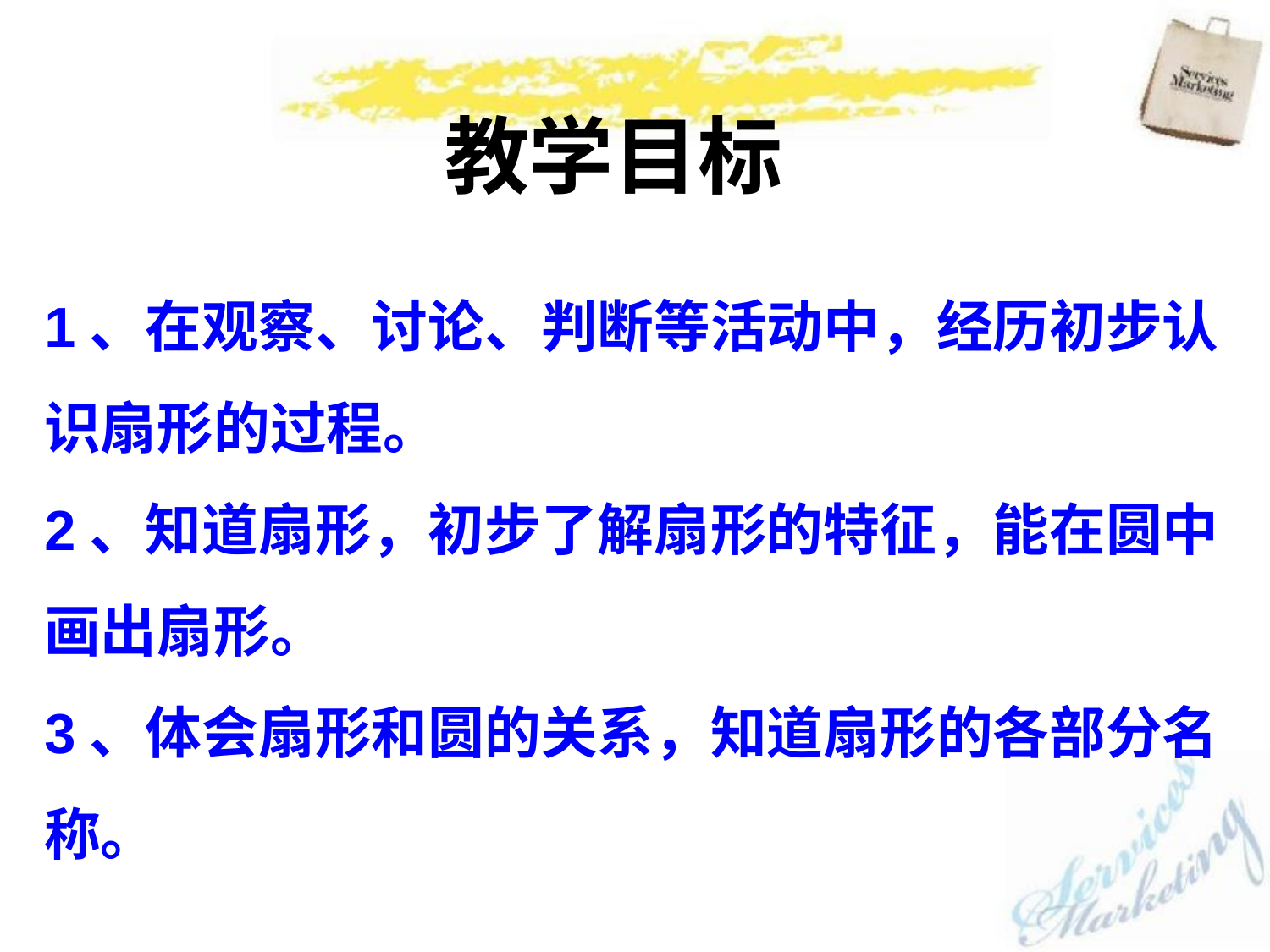

教学目标
1、在观察、讨论、判断等活动中，经历初步认识扇形的过程。
2、知道扇形，初步了解扇形的特征，能在圆中画出扇形。
3、体会扇形和圆的关系，知道扇形的各部分名称。